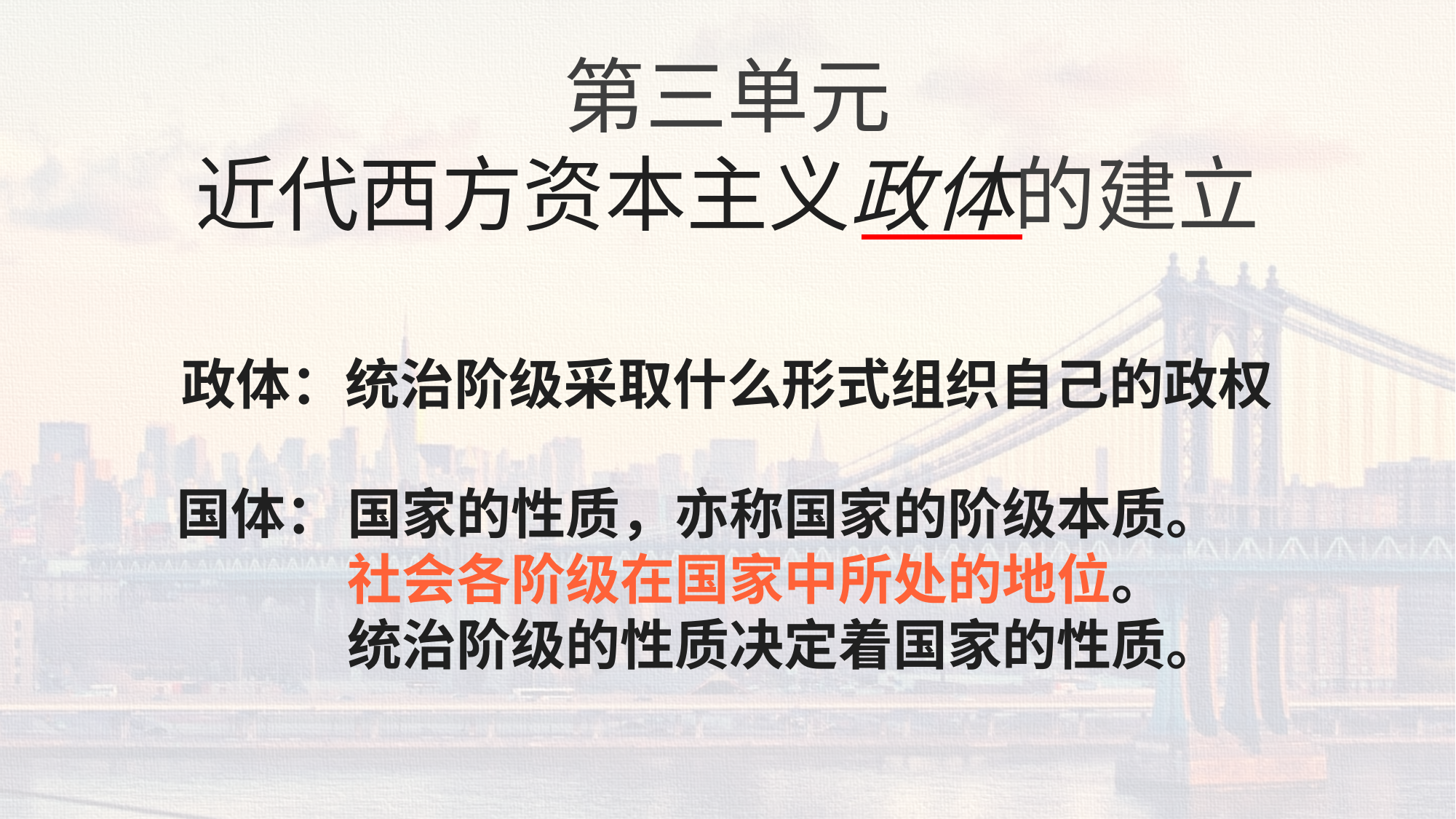

第三单元
近代西方资本主义政体的建立
政体：统治阶级采取什么形式组织自己的政权
国家的性质，亦称国家的阶级本质。
社会各阶级在国家中所处的地位。
统治阶级的性质决定着国家的性质。
国体：
1